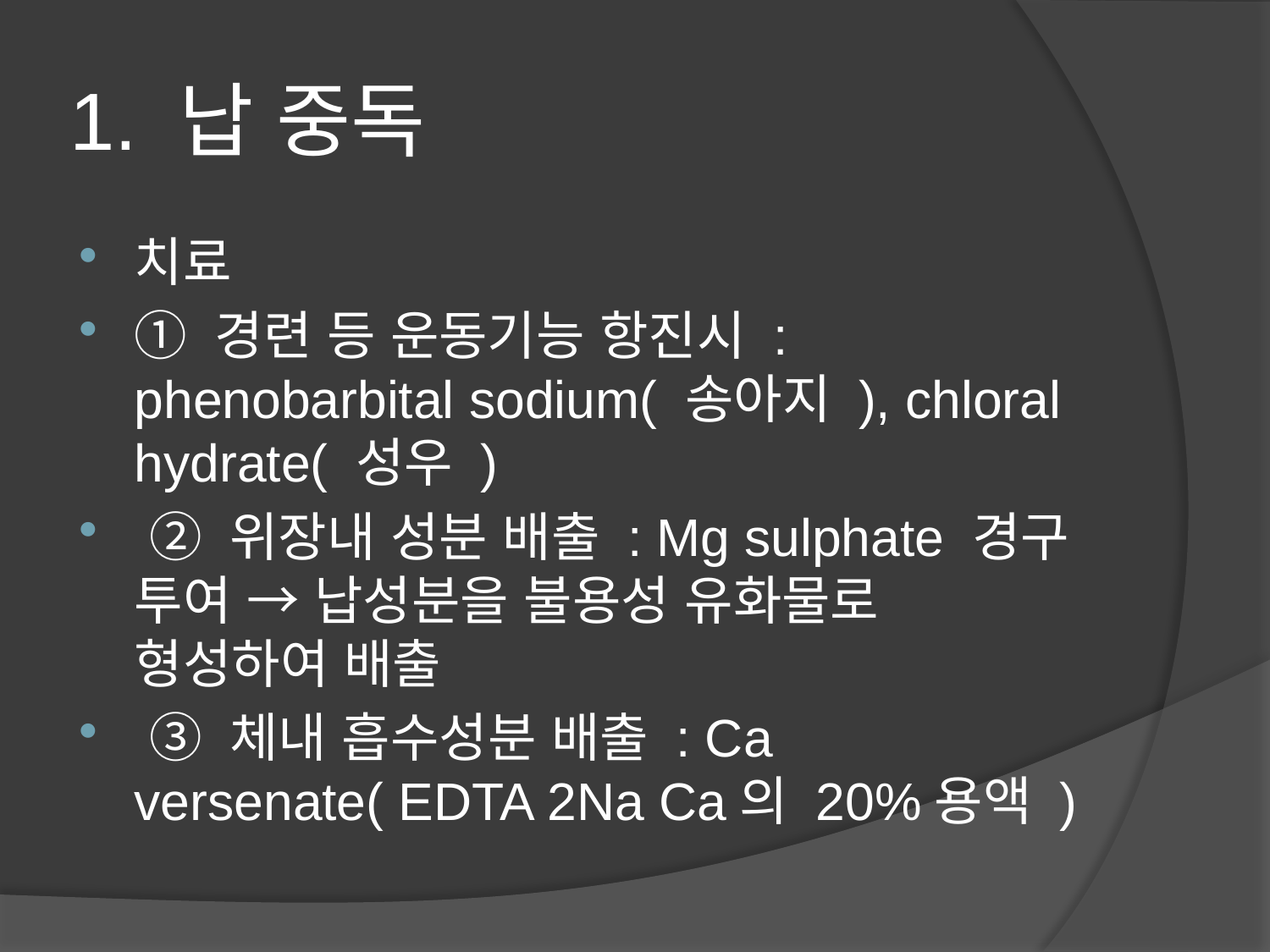

# 1. 납 중독
치료
① 경련 등 운동기능 항진시 : phenobarbital sodium( 송아지 ), chloral hydrate( 성우 )
 ② 위장내 성분 배출 : Mg sulphate 경구 투여 → 납성분을 불용성 유화물로 형성하여 배출
 ③ 체내 흡수성분 배출 : Ca versenate( EDTA 2Na Ca의 20%용액 )